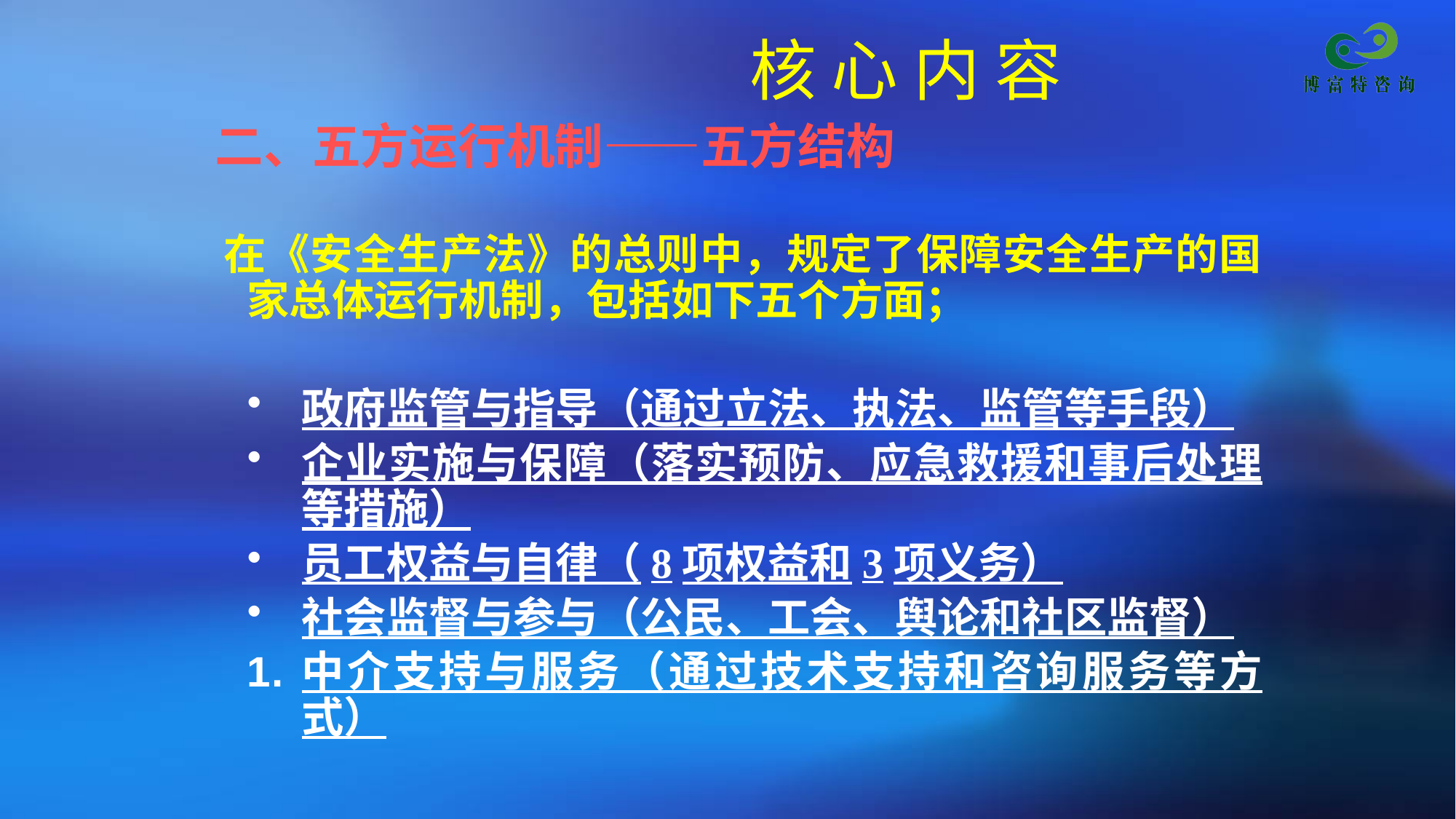

核 心 内 容
 二、五方运行机制——五方结构
  在《安全生产法》的总则中，规定了保障安全生产的国家总体运行机制，包括如下五个方面；

政府监管与指导（通过立法、执法、监管等手段）
企业实施与保障（落实预防、应急救援和事后处理等措施）
员工权益与自律（8项权益和3项义务）
社会监督与参与（公民、工会、舆论和社区监督）
中介支持与服务（通过技术支持和咨询服务等方式）